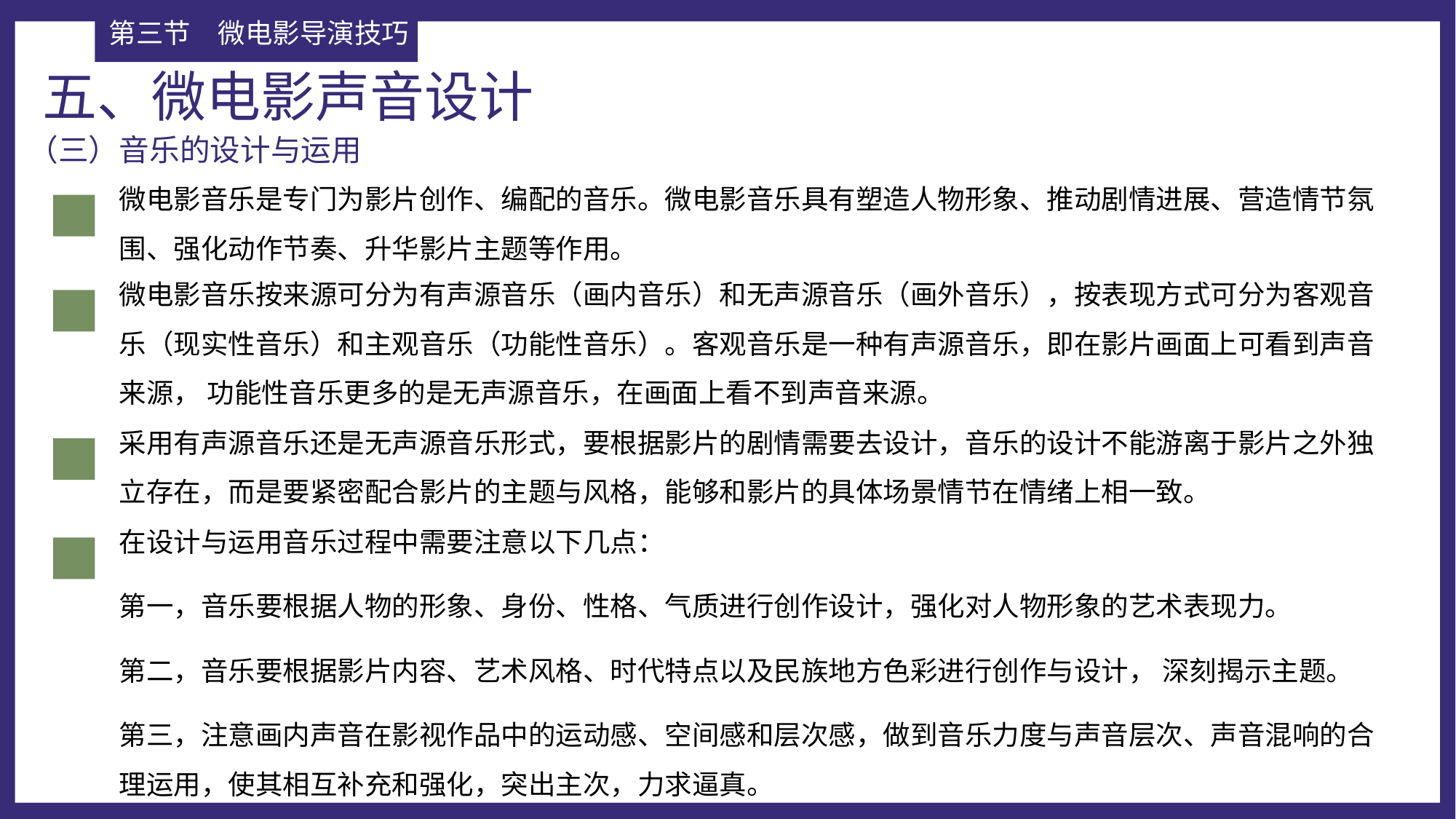

第三节	微电影导演技巧
五、微电影声音设计
（三）音乐的设计与运用
微电影音乐是专门为影片创作、编配的音乐。微电影音乐具有塑造人物形象、推动剧情进展、营造情节氛围、强化动作节奏、升华影片主题等作用。

微电影音乐按来源可分为有声源音乐（画内音乐）和无声源音乐（画外音乐），按表现方式可分为客观音乐（现实性音乐）和主观音乐（功能性音乐）。客观音乐是一种有声源音乐，即在影片画面上可看到声音来源， 功能性音乐更多的是无声源音乐，在画面上看不到声音来源。

采用有声源音乐还是无声源音乐形式，要根据影片的剧情需要去设计，音乐的设计不能游离于影片之外独立存在，而是要紧密配合影片的主题与风格，能够和影片的具体场景情节在情绪上相一致。

在设计与运用音乐过程中需要注意以下几点：
第一，音乐要根据人物的形象、身份、性格、气质进行创作设计，强化对人物形象的艺术表现力。
第二，音乐要根据影片内容、艺术风格、时代特点以及民族地方色彩进行创作与设计， 深刻揭示主题。
第三，注意画内声音在影视作品中的运动感、空间感和层次感，做到音乐力度与声音层次、声音混响的合理运用，使其相互补充和强化，突出主次，力求逼真。